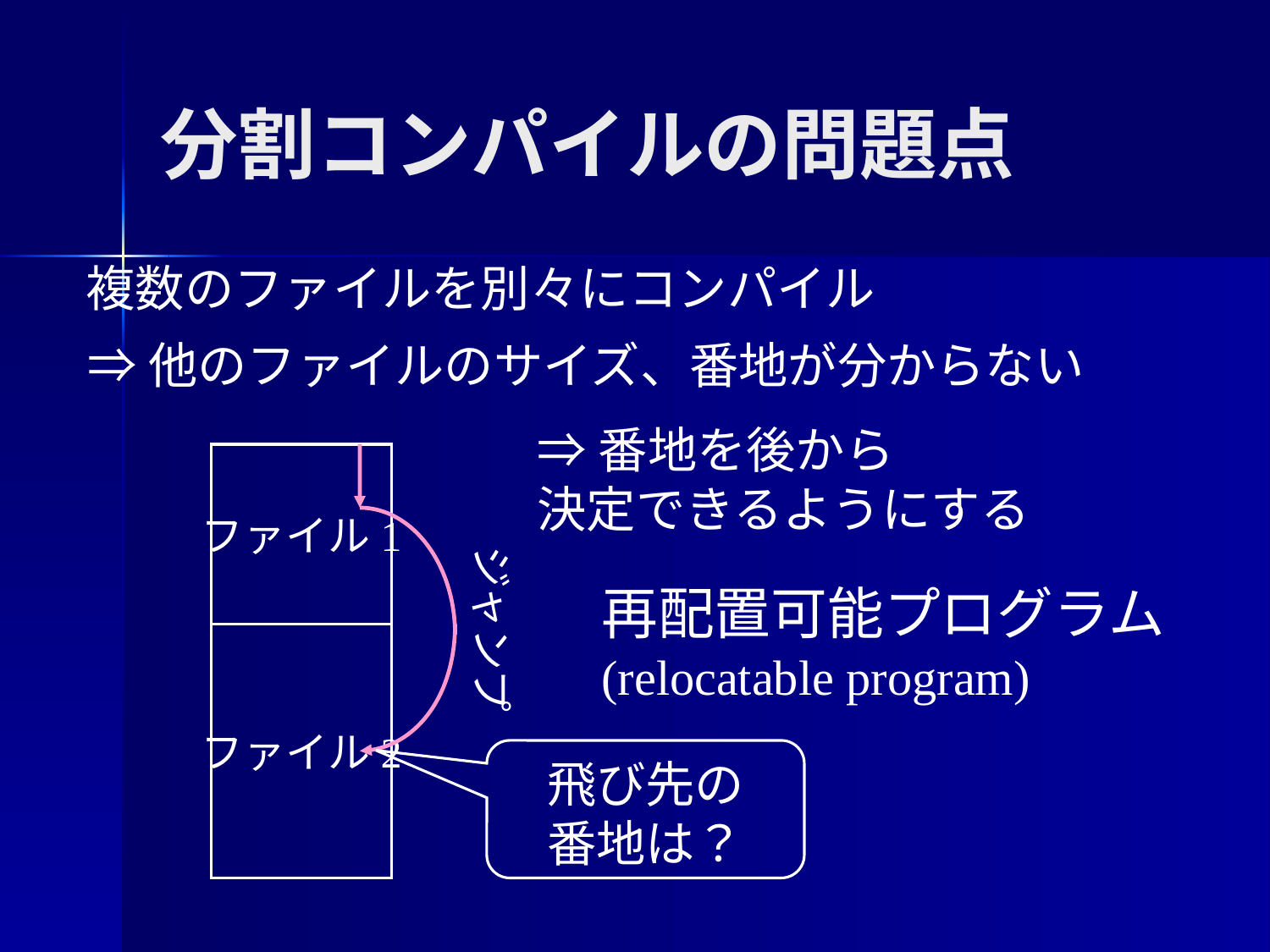

# 分割コンパイルの問題点
複数のファイルを別々にコンパイル
⇒他のファイルのサイズ、番地が分からない
⇒番地を後から
決定できるようにする
ファイル1

ジャンプ
再配置可能プログラム
(relocatable program)
ファイル2
飛び先の
番地は？